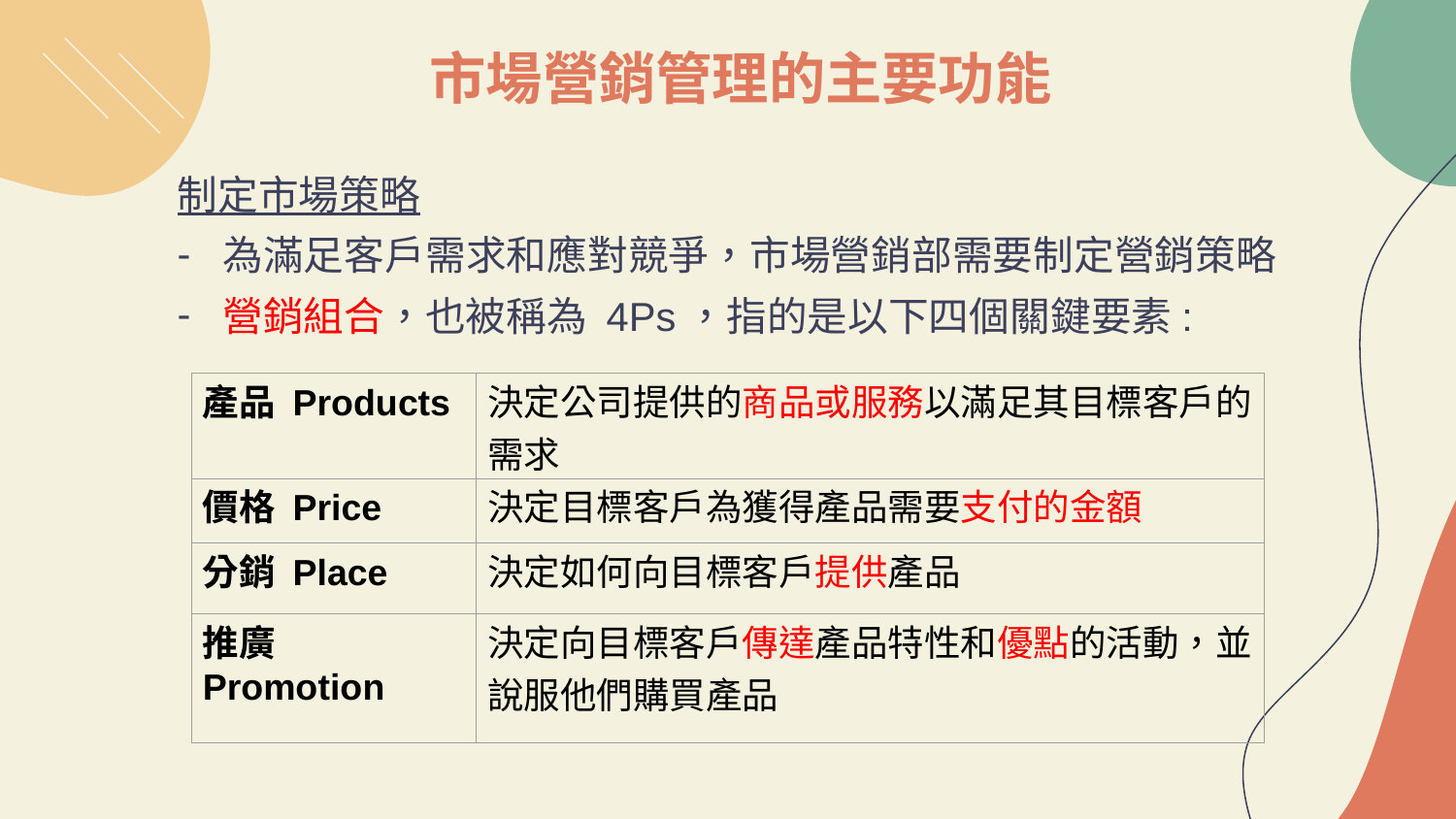

# 市場營銷管理的主要功能
制定市場策略
為滿足客戶需求和應對競爭，市場營銷部需要制定營銷策略
營銷組合，也被稱為 4Ps，指的是以下四個關鍵要素:

| 產品 Products | 決定公司提供的商品或服務以滿足其目標客戶的需求 |
| --- | --- |
| 價格 Price | 決定目標客戶為獲得產品需要支付的金額 |
| 分銷 Place | 決定如何向目標客戶提供產品 |
| 推廣 Promotion | 決定向目標客戶傳達產品特性和優點的活動，並說服他們購買產品 |